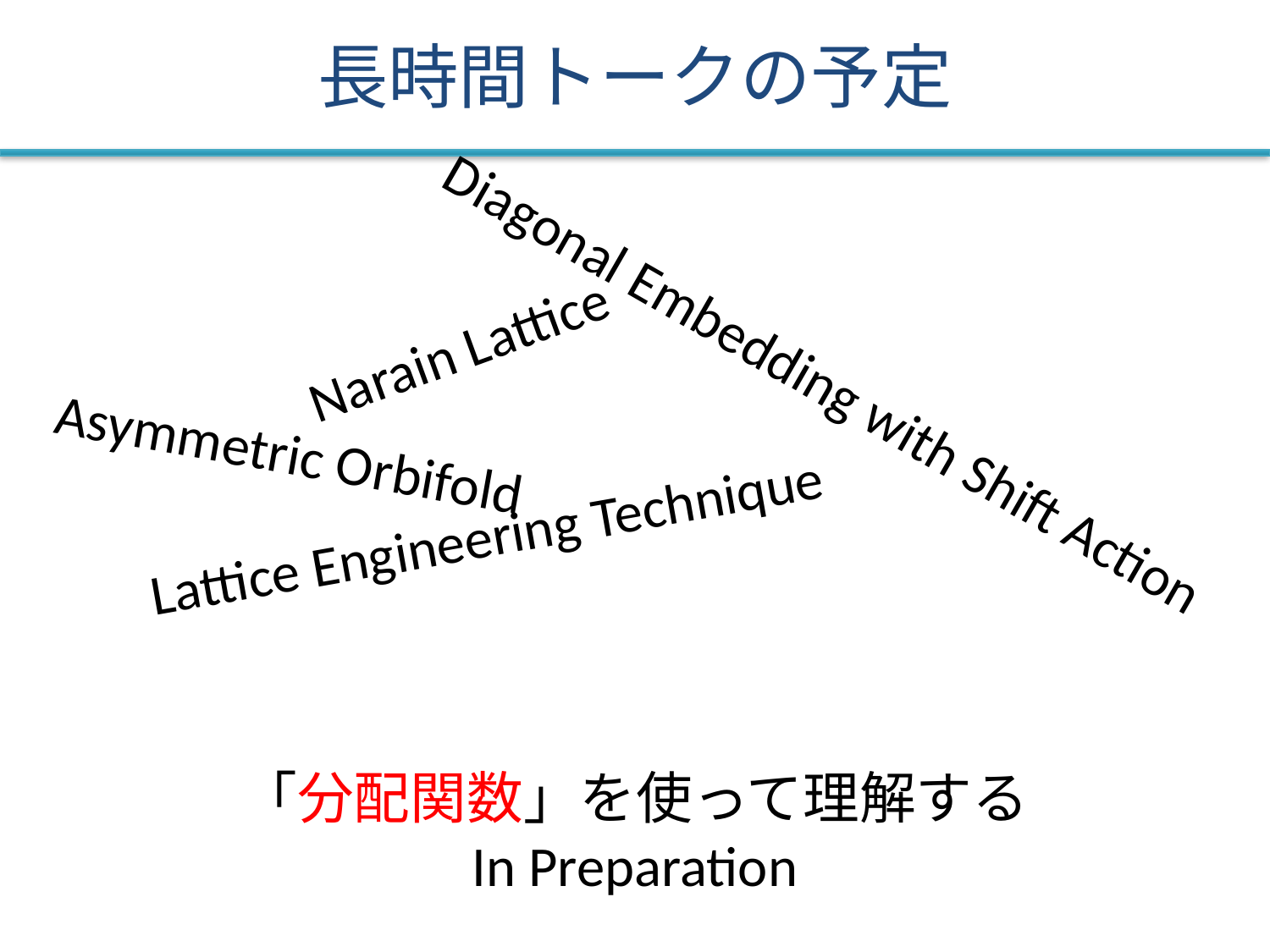

# 長時間トークの予定
Narain Lattice
Diagonal Embedding with Shift Action
Asymmetric Orbifold
Lattice Engineering Technique
「分配関数」を使って理解する
In Preparation